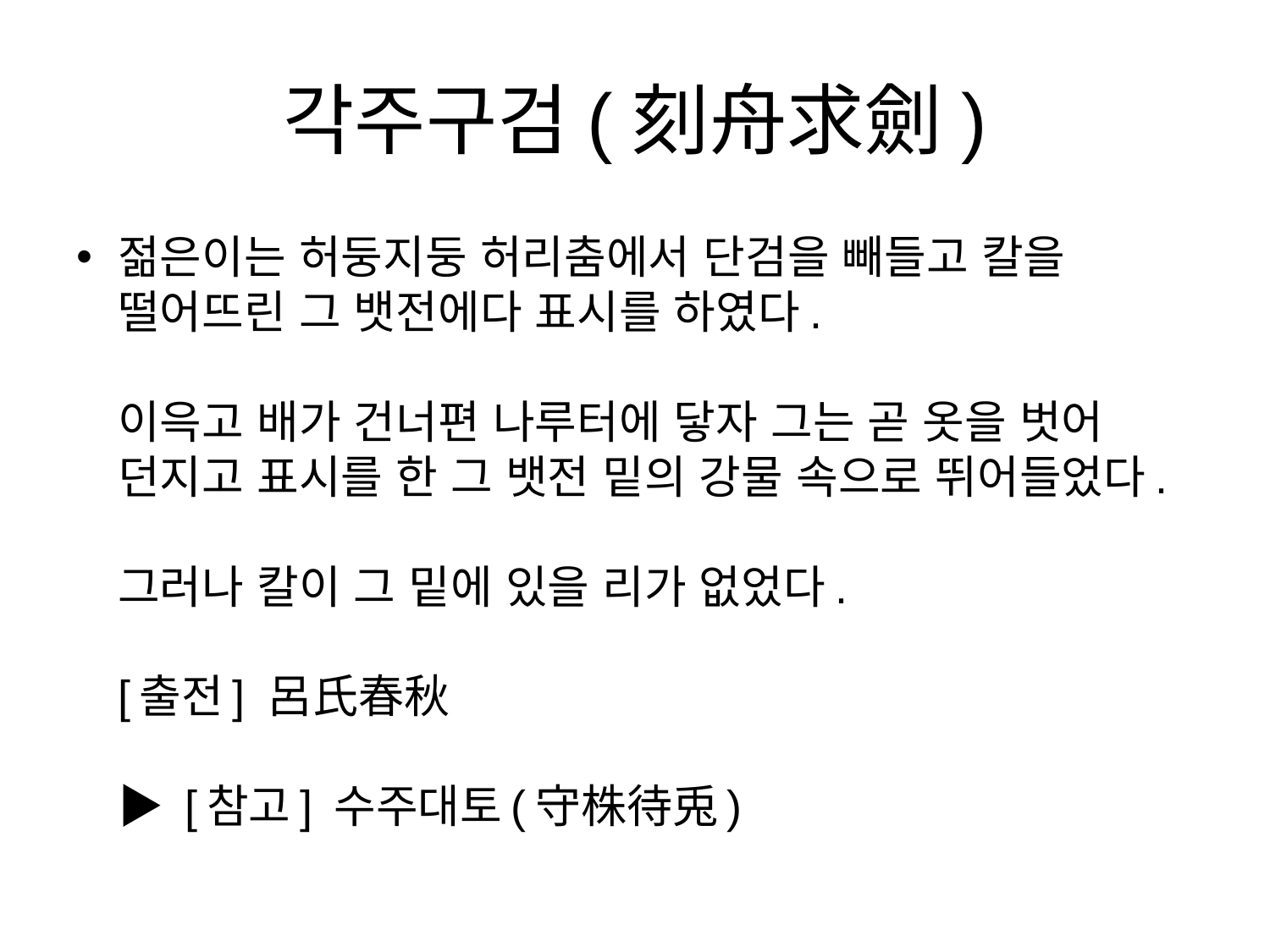

# 각주구검(刻舟求劍)
젊은이는 허둥지둥 허리춤에서 단검을 빼들고 칼을 떨어뜨린 그 뱃전에다 표시를 하였다.
이윽고 배가 건너편 나루터에 닿자 그는 곧 옷을 벗어 던지고 표시를 한 그 뱃전 밑의 강물 속으로 뛰어들었다.
그러나 칼이 그 밑에 있을 리가 없었다.
[출전] 呂氏春秋  
▶ [참고] 수주대토(守株待兎)